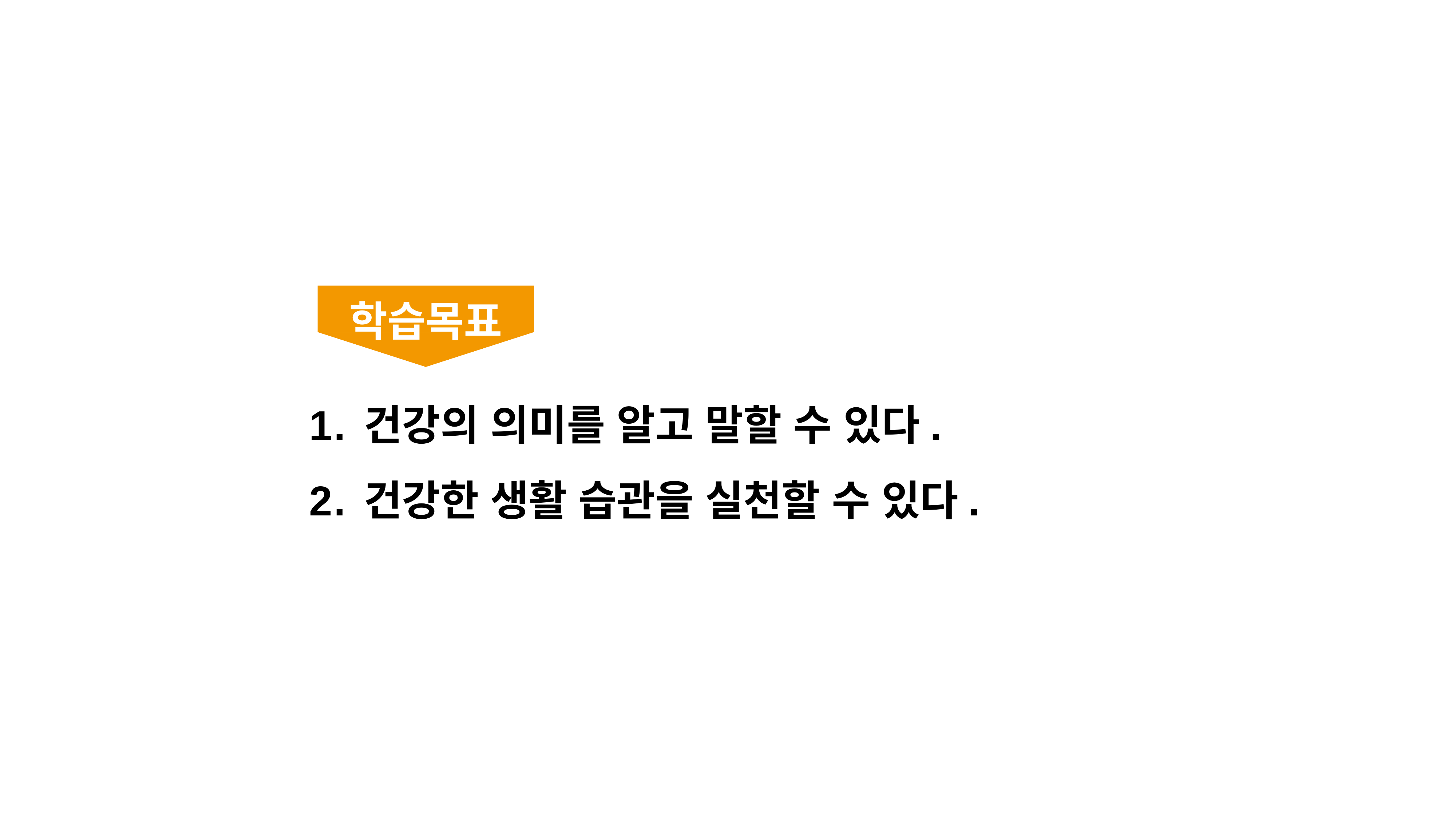

학습목표
건강의 의미를 알고 말할 수 있다.
건강한 생활 습관을 실천할 수 있다.